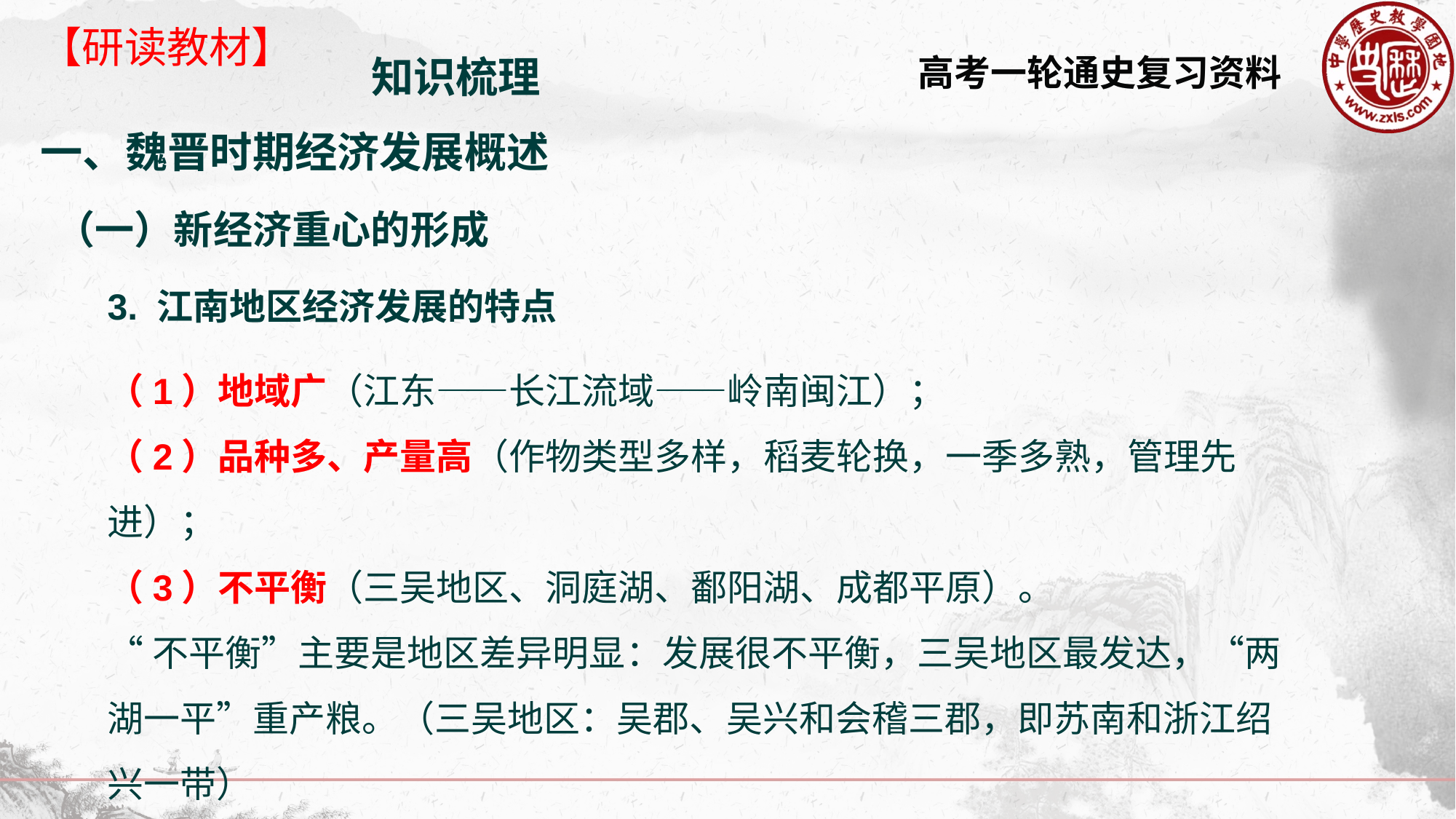

【研读教材】
知识梳理
一、魏晋时期经济发展概述
（一）新经济重心的形成
3. 江南地区经济发展的特点
（1）地域广（江东——长江流域——岭南闽江）；
（2）品种多、产量高（作物类型多样，稻麦轮换，一季多熟，管理先进）；
（3）不平衡（三吴地区、洞庭湖、鄱阳湖、成都平原）。
“不平衡”主要是地区差异明显：发展很不平衡，三吴地区最发达，“两湖一平”重产粮。（三吴地区：吴郡、吴兴和会稽三郡，即苏南和浙江绍兴一带）